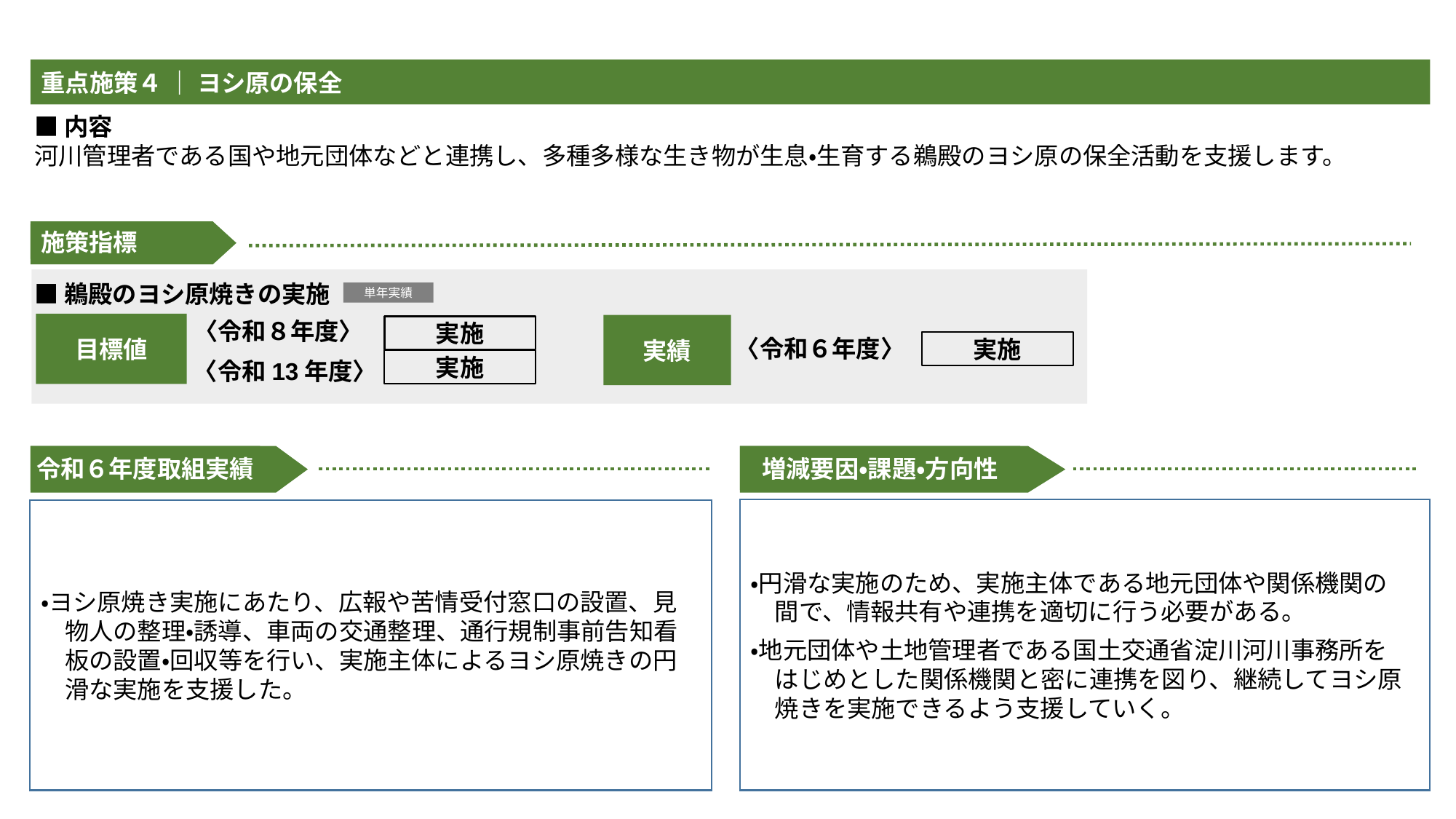

重点施策４ ｜ ヨシ原の保全
■内容
河川管理者である国や地元団体などと連携し、多種多様な生き物が生息・生育する鵜殿のヨシ原の保全活動を支援します。

施策指標

■鵜殿のヨシ原焼きの実施
〈令和８年度〉
目標値
実績
実施
〈令和６年度〉
実施
実施
〈令和13年度〉
単年実績

令和６年度取組実績
増減要因・課題・方向性
・円滑な実施のため、実施主体である地元団体や関係機関の
　間で、情報共有や連携を適切に行う必要がある。
・地元団体や土地管理者である国土交通省淀川河川事務所を
　はじめとした関係機関と密に連携を図り、継続してヨシ原
　焼きを実施できるよう支援していく。
・ヨシ原焼き実施にあたり、広報や苦情受付窓口の設置、見
　物人の整理・誘導、車両の交通整理、通行規制事前告知看
　板の設置・回収等を行い、実施主体によるヨシ原焼きの円
　滑な実施を支援した。